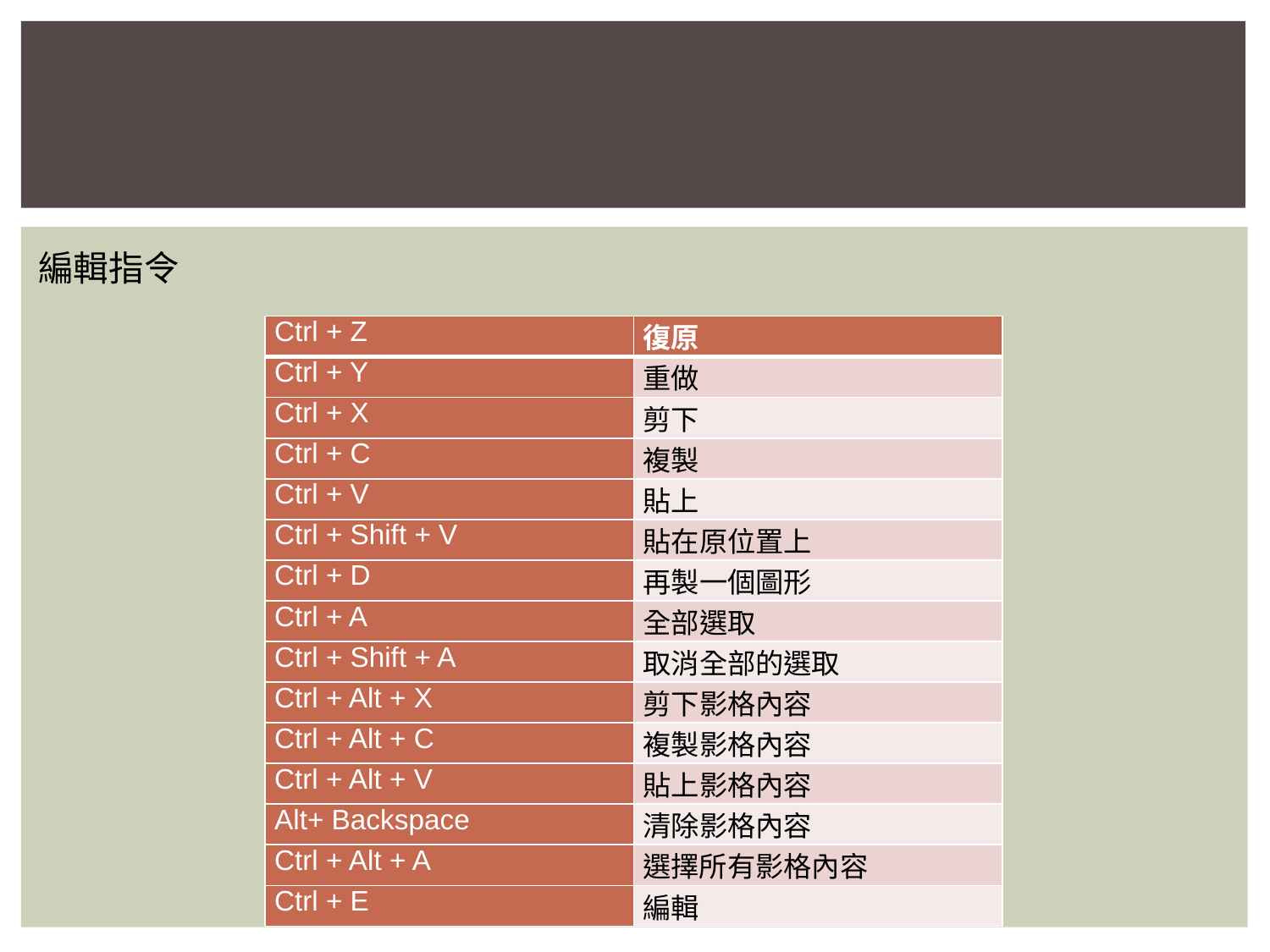

#
編輯指令
| Ctrl + Z | 復原 |
| --- | --- |
| Ctrl + Y | 重做 |
| Ctrl + X | 剪下 |
| Ctrl + C | 複製 |
| Ctrl + V | 貼上 |
| Ctrl + Shift + V | 貼在原位置上 |
| Ctrl + D | 再製一個圖形 |
| Ctrl + A | 全部選取 |
| Ctrl + Shift + A | 取消全部的選取 |
| Ctrl + Alt + X | 剪下影格內容 |
| Ctrl + Alt + C | 複製影格內容 |
| Ctrl + Alt + V | 貼上影格內容 |
| Alt+ Backspace | 清除影格內容 |
| Ctrl + Alt + A | 選擇所有影格內容 |
| Ctrl + E | 編輯 |